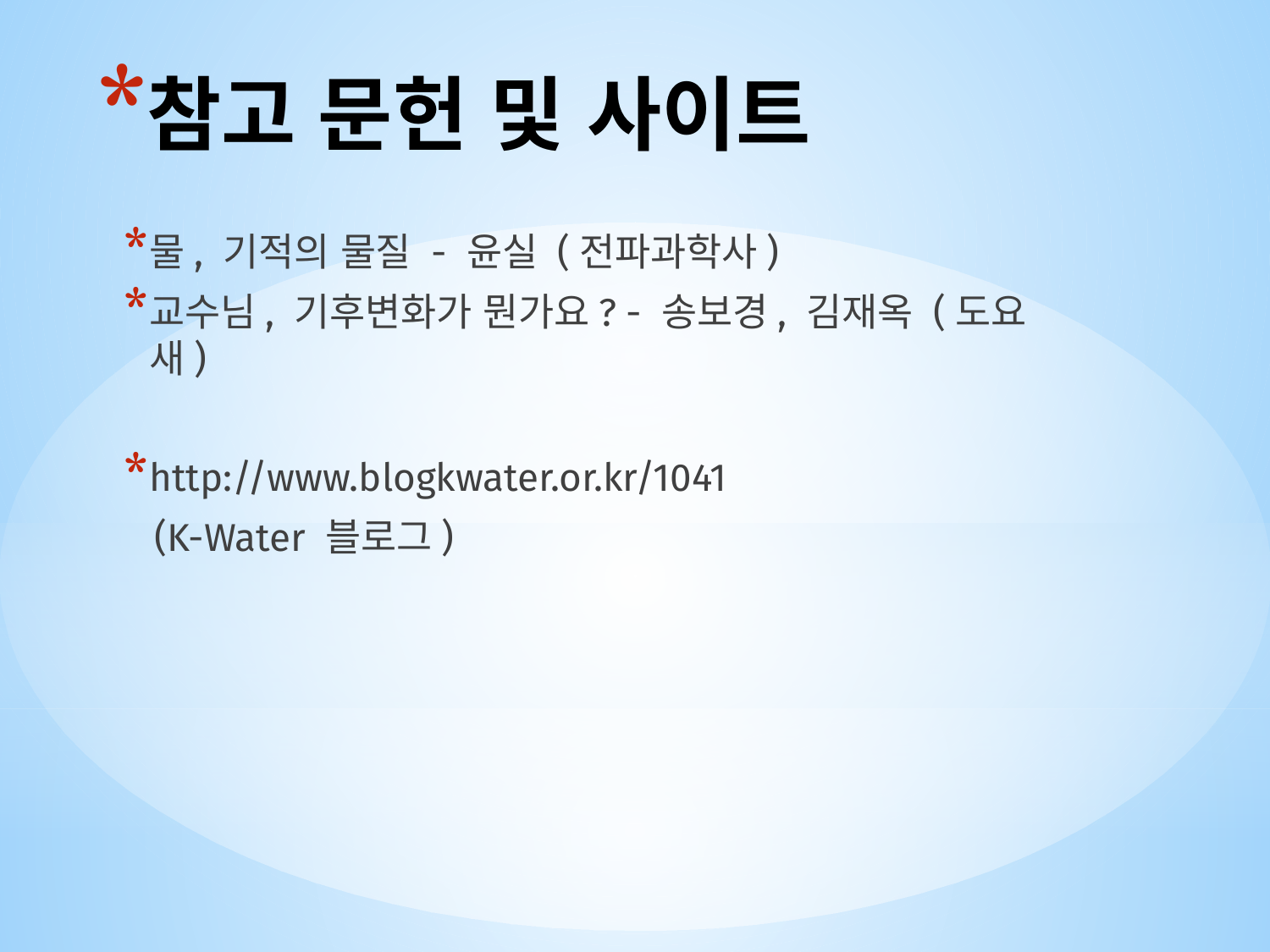

# 참고 문헌 및 사이트
물, 기적의 물질 - 윤실 (전파과학사)
교수님, 기후변화가 뭔가요? - 송보경, 김재옥 (도요새)

http://www.blogkwater.or.kr/1041
   (K-Water 블로그)